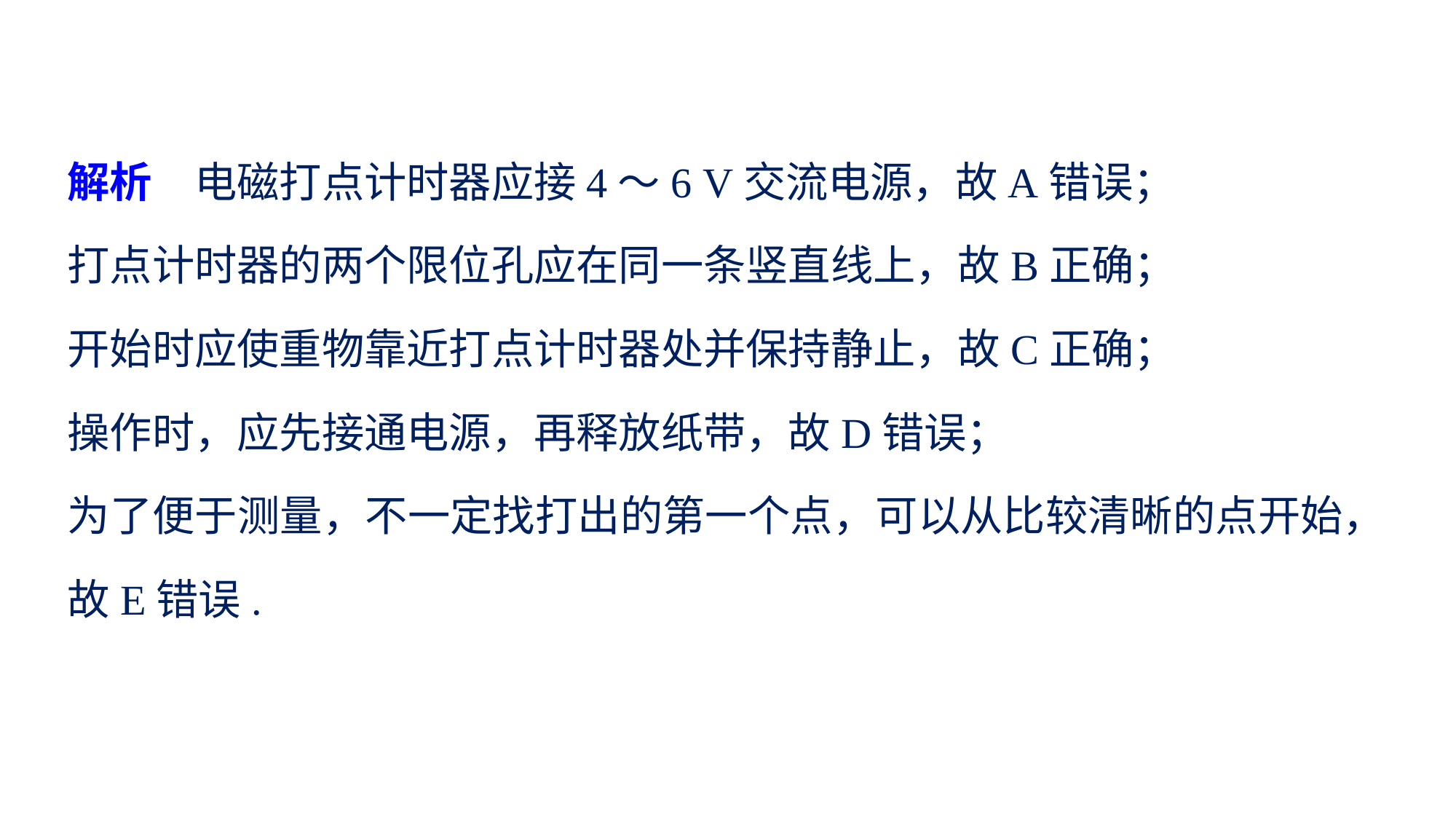

解析　电磁打点计时器应接4～6 V交流电源，故A错误；
打点计时器的两个限位孔应在同一条竖直线上，故B正确；
开始时应使重物靠近打点计时器处并保持静止，故C正确；
操作时，应先接通电源，再释放纸带，故D错误；
为了便于测量，不一定找打出的第一个点，可以从比较清晰的点开始，故E错误.